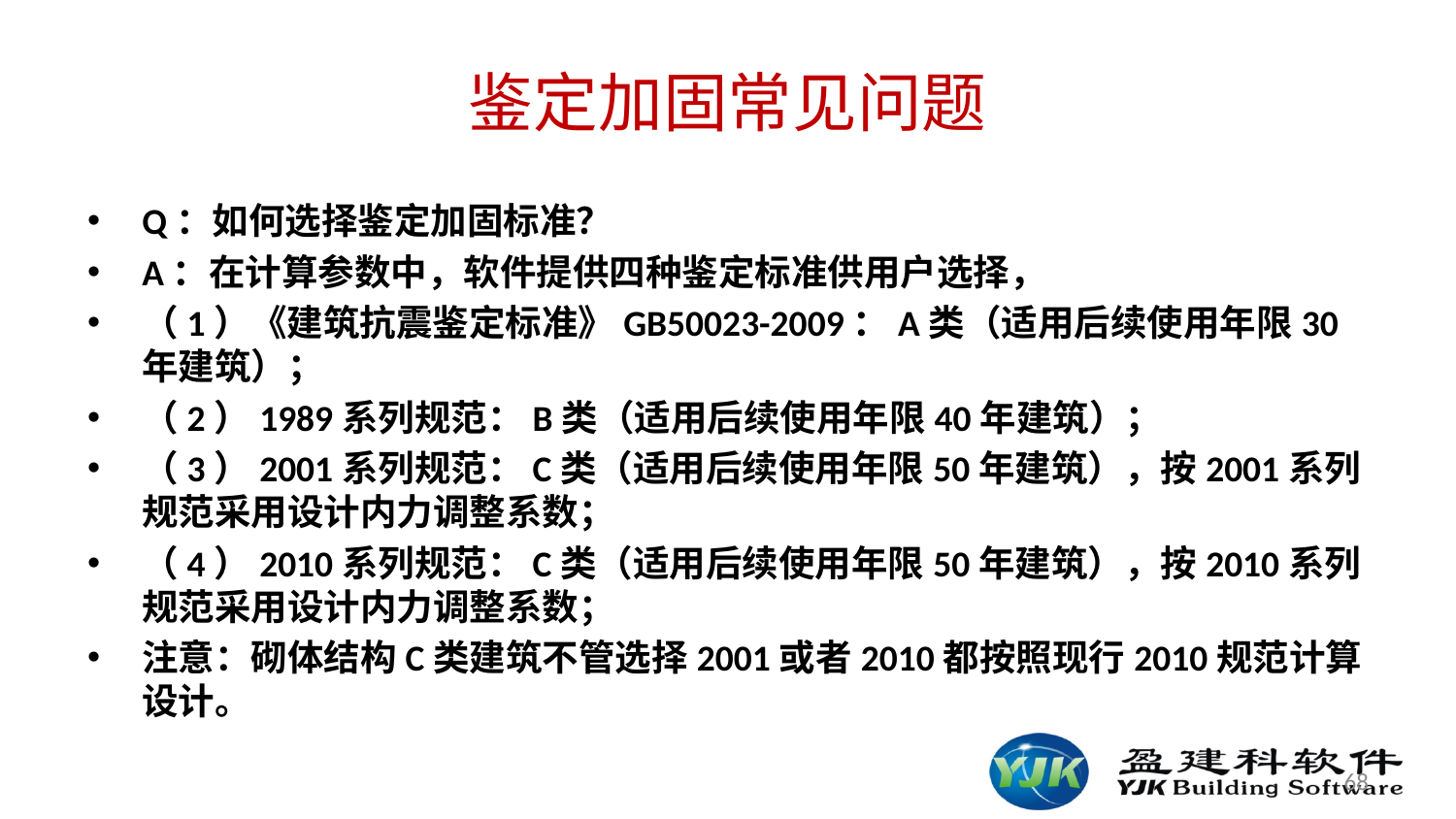

# 鉴定加固常见问题
Q：如何选择鉴定加固标准？
A：在计算参数中，软件提供四种鉴定标准供用户选择，
（1）《建筑抗震鉴定标准》GB50023-2009：A类（适用后续使用年限30年建筑）；
（2）1989系列规范：B类（适用后续使用年限40年建筑）；
（3）2001系列规范：C类（适用后续使用年限50年建筑），按2001系列规范采用设计内力调整系数；
（4）2010系列规范：C类（适用后续使用年限50年建筑），按2010系列规范采用设计内力调整系数；
注意：砌体结构C类建筑不管选择2001或者2010都按照现行2010规范计算设计。

68